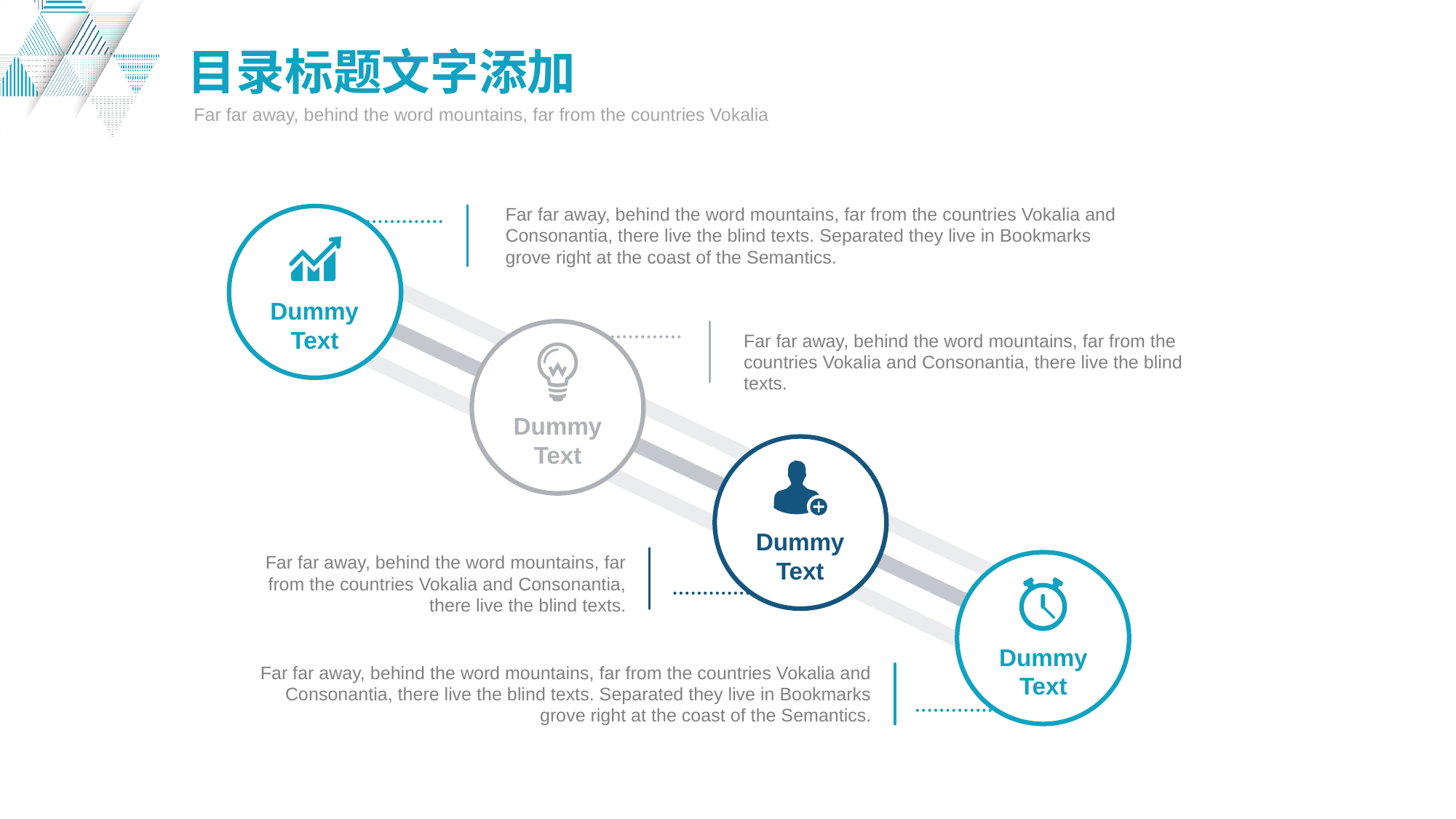

目录标题文字添加
Far far away, behind the word mountains, far from the countries Vokalia
Far far away, behind the word mountains, far from the countries Vokalia and Consonantia, there live the blind texts. Separated they live in Bookmarks grove right at the coast of the Semantics.

Dummy
Text

Dummy
Text

Far far away, behind the word mountains, far from the countries Vokalia and Consonantia, there live the blind texts.

Dummy
Text

Dummy
Text
Far far away, behind the word mountains, far from the countries Vokalia and Consonantia, there live the blind texts.

Far far away, behind the word mountains, far from the countries Vokalia and Consonantia, there live the blind texts. Separated they live in Bookmarks grove right at the coast of the Semantics.